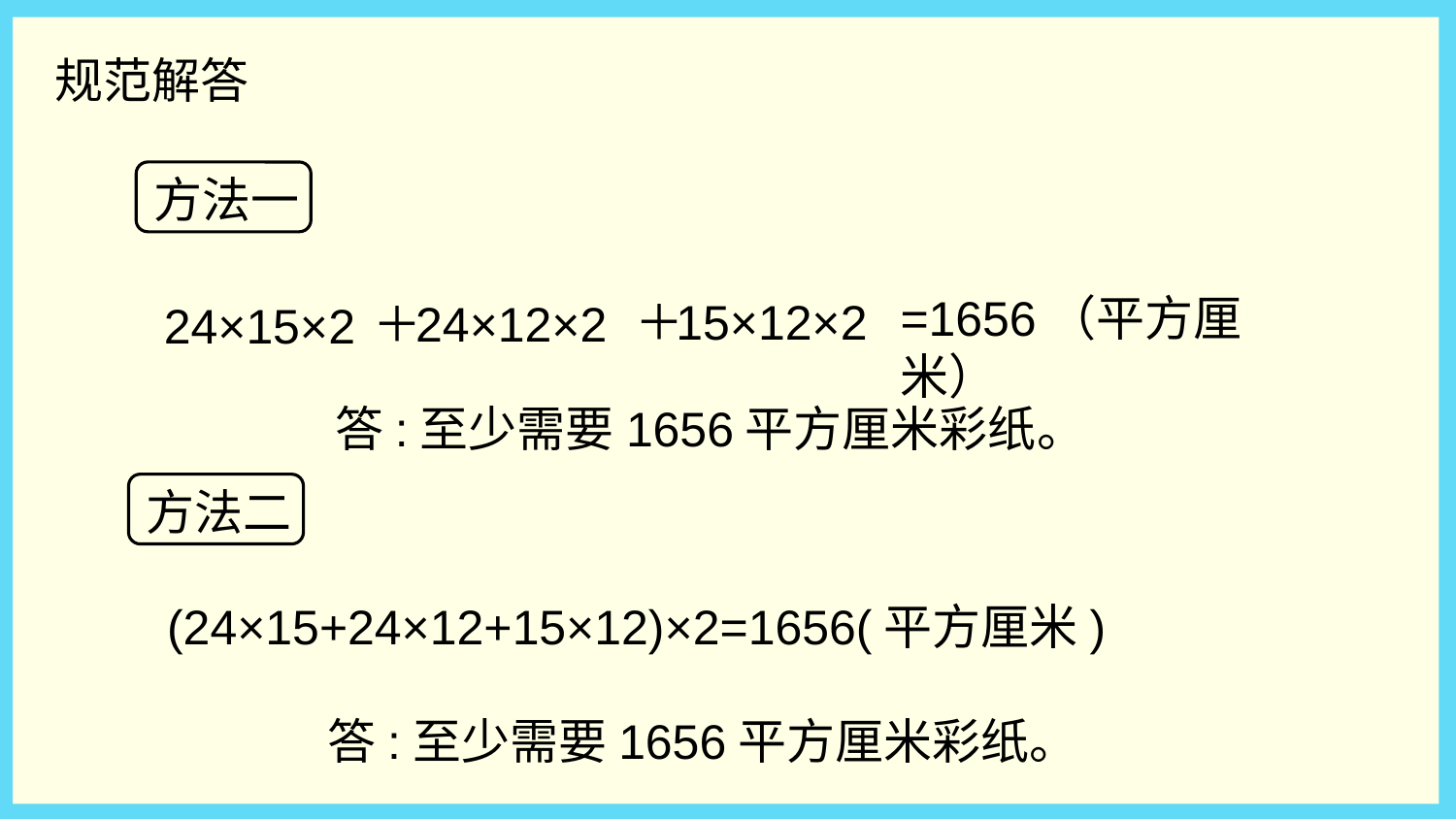

规范解答

方法一
=1656（平方厘米）
＋
15×12×2
＋
24×12×2
24×15×2
答:至少需要1656平方厘米彩纸。

方法二
答:至少需要1656平方厘米彩纸。
(24×15+24×12+15×12)×2=1656(平方厘米)